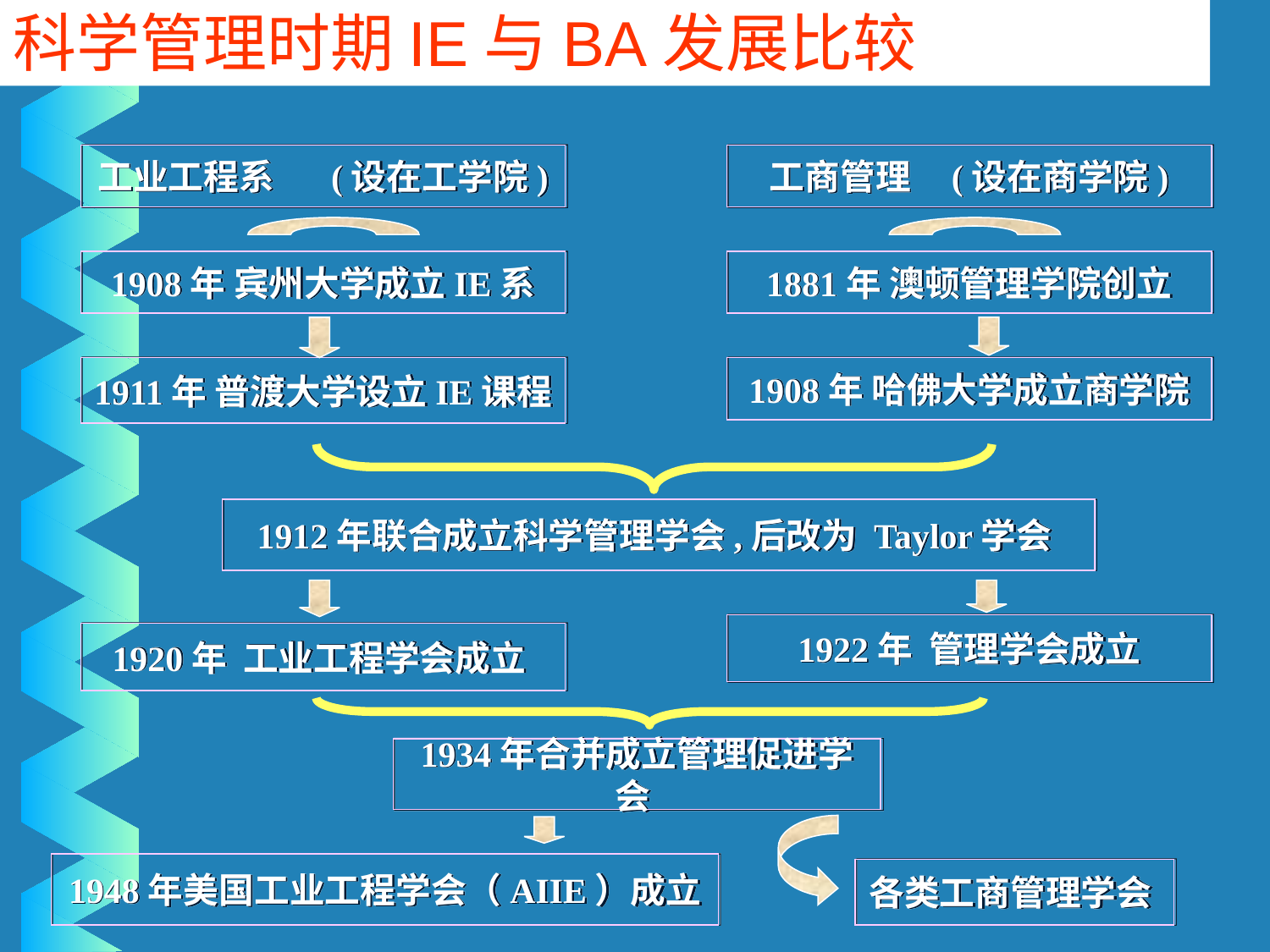

科学管理时期IE与BA发展比较

工业工程系      (设在工学院)
工商管理    (设在商学院)

1908年 宾州大学成立IE系
1881年 澳顿管理学院创立

1911年 普渡大学设立IE课程
1908年 哈佛大学成立商学院

1912年联合成立科学管理学会,后改为 Taylor学会

1922年  管理学会成立
1920年  工业工程学会成立
1934年合并成立管理促进学会

1948年美国工业工程学会（AIIE）成立

各类工商管理学会